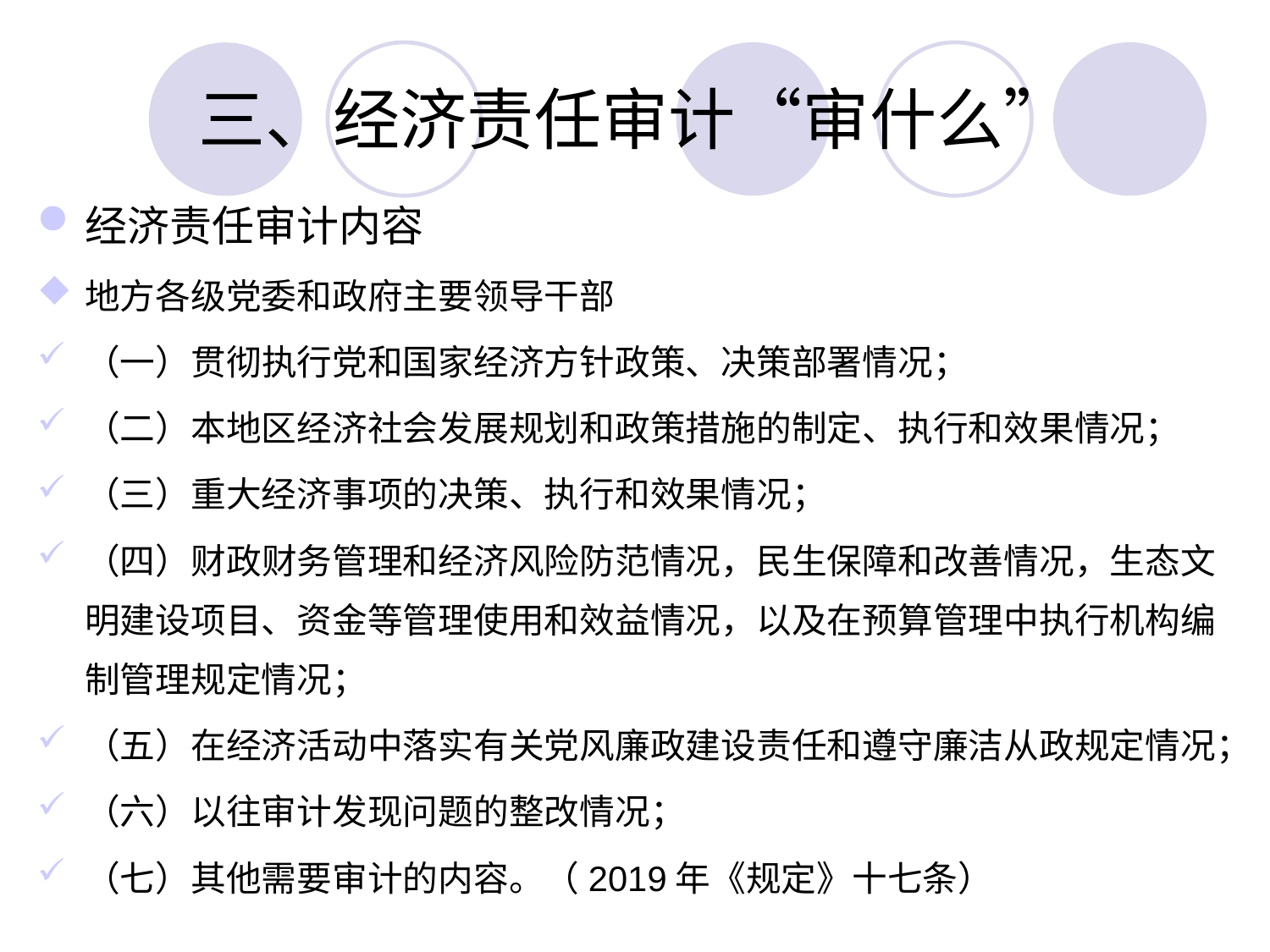

# 三、经济责任审计“审什么”
经济责任审计内容
地方各级党委和政府主要领导干部
（一）贯彻执行党和国家经济方针政策、决策部署情况；
（二）本地区经济社会发展规划和政策措施的制定、执行和效果情况；
（三）重大经济事项的决策、执行和效果情况；
（四）财政财务管理和经济风险防范情况，民生保障和改善情况，生态文明建设项目、资金等管理使用和效益情况，以及在预算管理中执行机构编制管理规定情况；
（五）在经济活动中落实有关党风廉政建设责任和遵守廉洁从政规定情况；
（六）以往审计发现问题的整改情况；
（七）其他需要审计的内容。（2019年《规定》十七条）